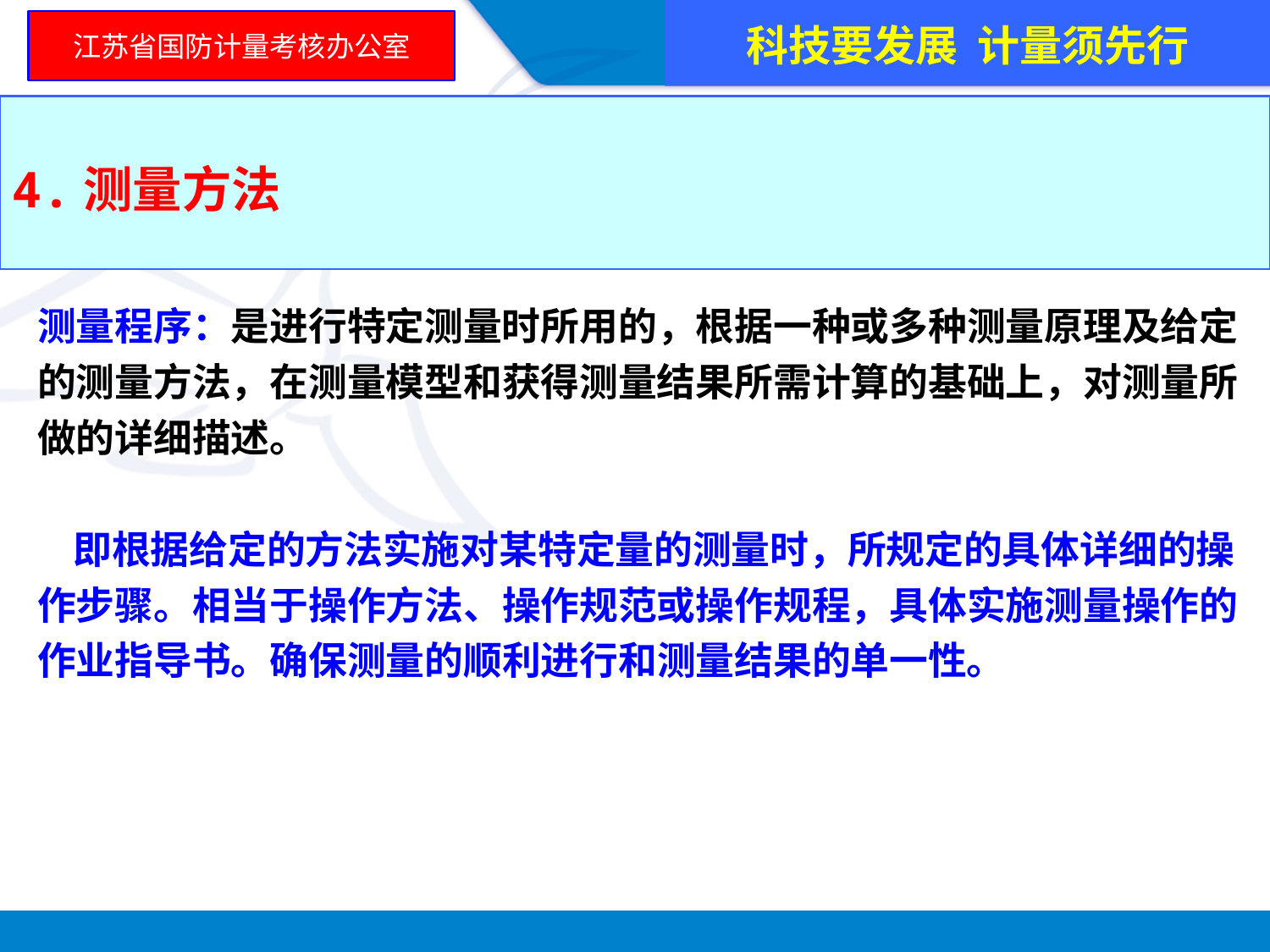

科技要发展  计量须先行
江苏省国防计量考核办公室
4.测量方法

测量程序：是进行特定测量时所用的，根据一种或多种测量原理及给定的测量方法，在测量模型和获得测量结果所需计算的基础上，对测量所做的详细描述。
    即根据给定的方法实施对某特定量的测量时，所规定的具体详细的操作步骤。相当于操作方法、操作规范或操作规程，具体实施测量操作的作业指导书。确保测量的顺利进行和测量结果的单一性。